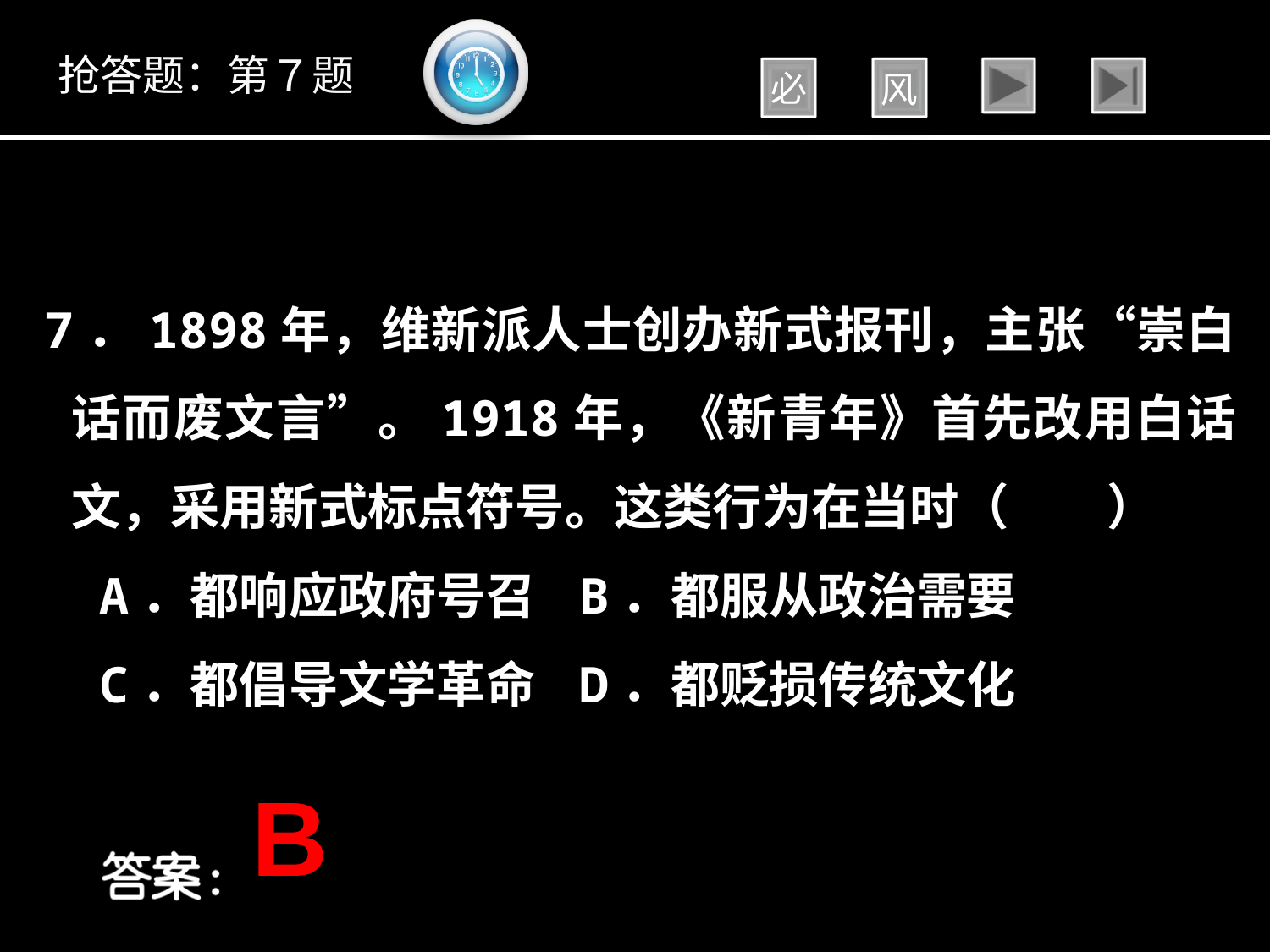

抢答题：第７题
7．1898年，维新派人士创办新式报刊，主张“崇白话而废文言”。1918年，《新青年》首先改用白话文，采用新式标点符号。这类行为在当时（　　）
A．都响应政府号召	B．都服从政治需要
C．都倡导文学革命	D．都贬损传统文化
B